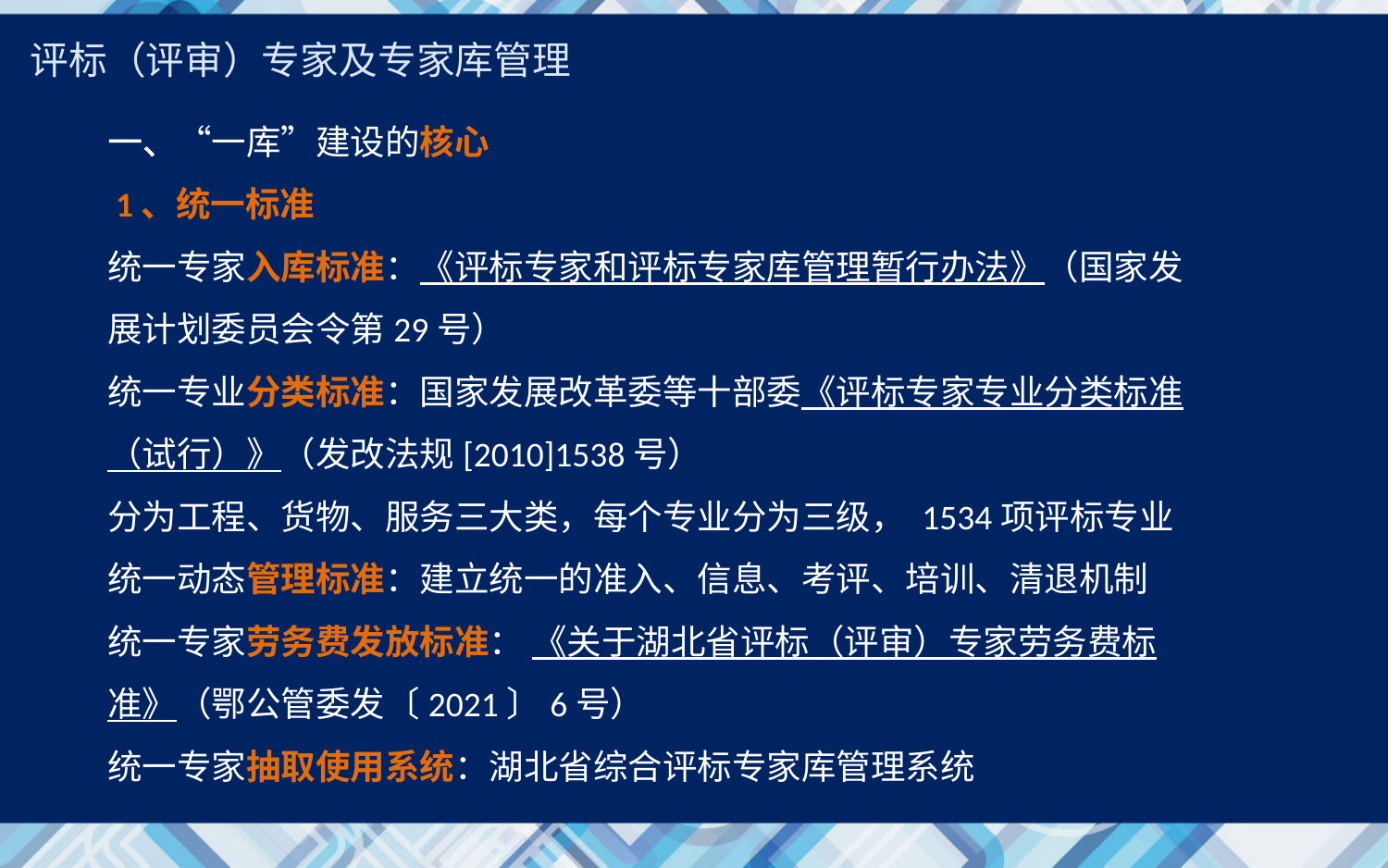

评标（评审）专家及专家库管理
一、“一库”建设的核心
 1、统一标准
统一专家入库标准：《评标专家和评标专家库管理暂行办法》（国家发展计划委员会令第29号）
统一专业分类标准：国家发展改革委等十部委《评标专家专业分类标准（试行）》（发改法规[2010]1538号）
分为工程、货物、服务三大类，每个专业分为三级， 1534项评标专业
统一动态管理标准：建立统一的准入、信息、考评、培训、清退机制
统一专家劳务费发放标准： 《关于湖北省评标（评审）专家劳务费标准》（鄂公管委发〔2021〕6号）
统一专家抽取使用系统：湖北省综合评标专家库管理系统